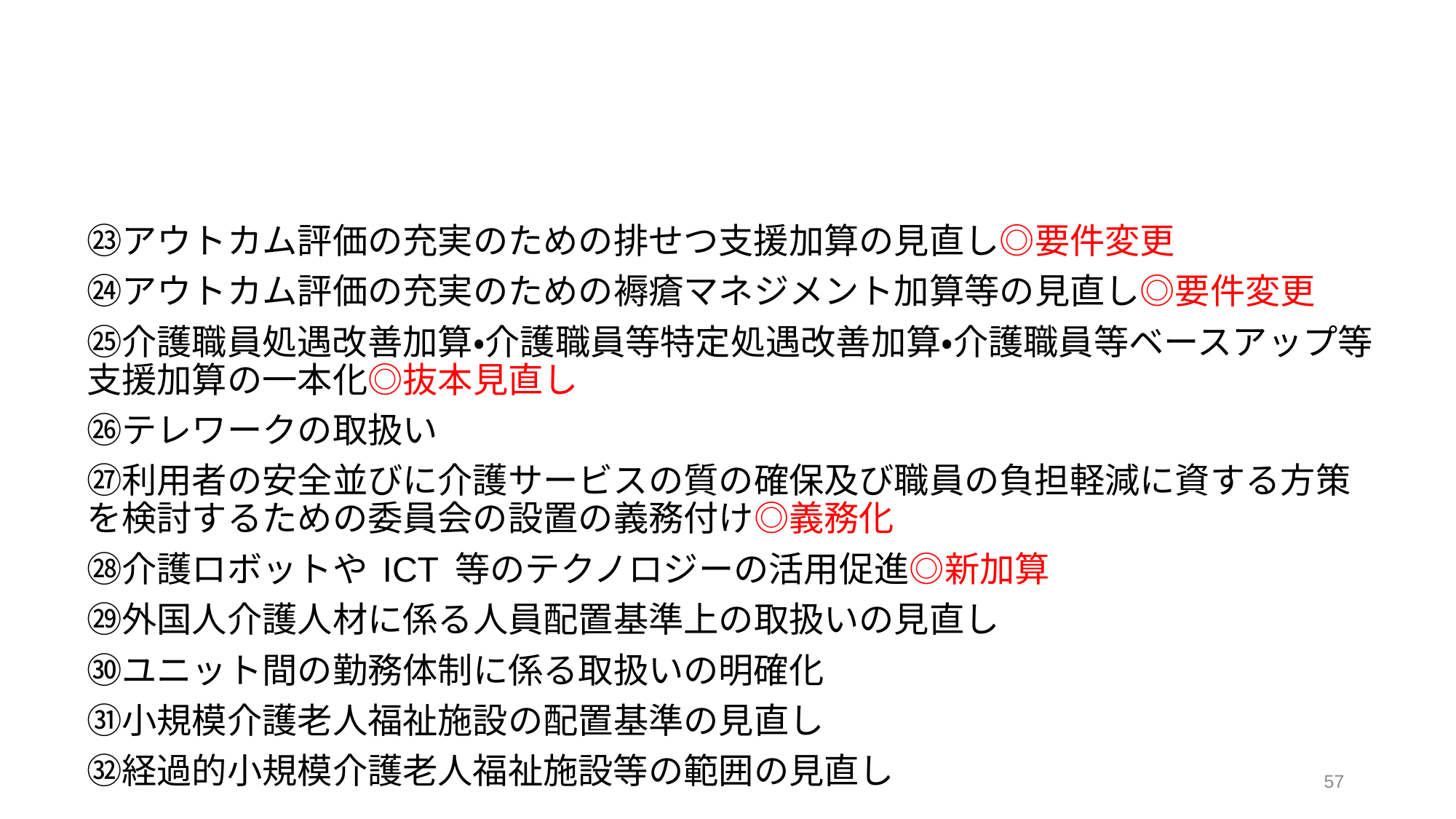

#
㉓アウトカム評価の充実のための排せつ支援加算の見直し◎要件変更
㉔アウトカム評価の充実のための褥瘡マネジメント加算等の見直し◎要件変更
㉕介護職員処遇改善加算・介護職員等特定処遇改善加算・介護職員等ベースアップ等支援加算の一本化◎抜本見直し
㉖テレワークの取扱い
㉗利用者の安全並びに介護サービスの質の確保及び職員の負担軽減に資する方策を検討するための委員会の設置の義務付け◎義務化
㉘介護ロボットや ICT 等のテクノロジーの活用促進◎新加算
㉙外国人介護人材に係る人員配置基準上の取扱いの見直し
㉚ユニット間の勤務体制に係る取扱いの明確化
㉛小規模介護老人福祉施設の配置基準の見直し
㉜経過的小規模介護老人福祉施設等の範囲の見直し
57